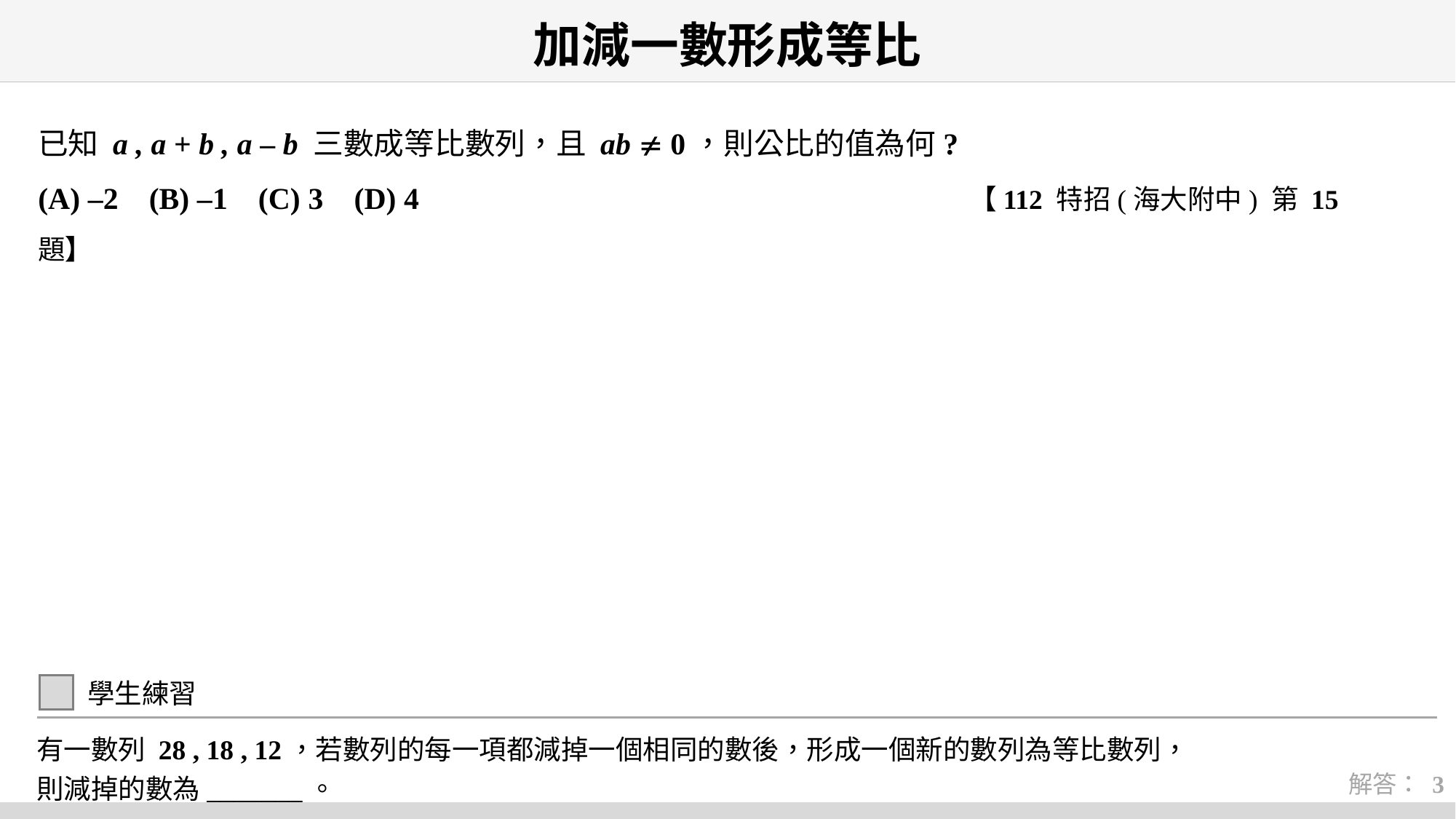

# 加減一數形成等比
已知 a , a + b , a – b 三數成等比數列，且 ab ≠ 0，則公比的值為何?
(A) –2    (B) –1    (C) 3    (D) 4                                                                       【112 特招(海大附中) 第 15 題】
學生練習

有一數列 28 , 18 , 12，若數列的每一項都減掉一個相同的數後，形成一個新的數列為等比數列，則減掉的數為_______。
解答： 3